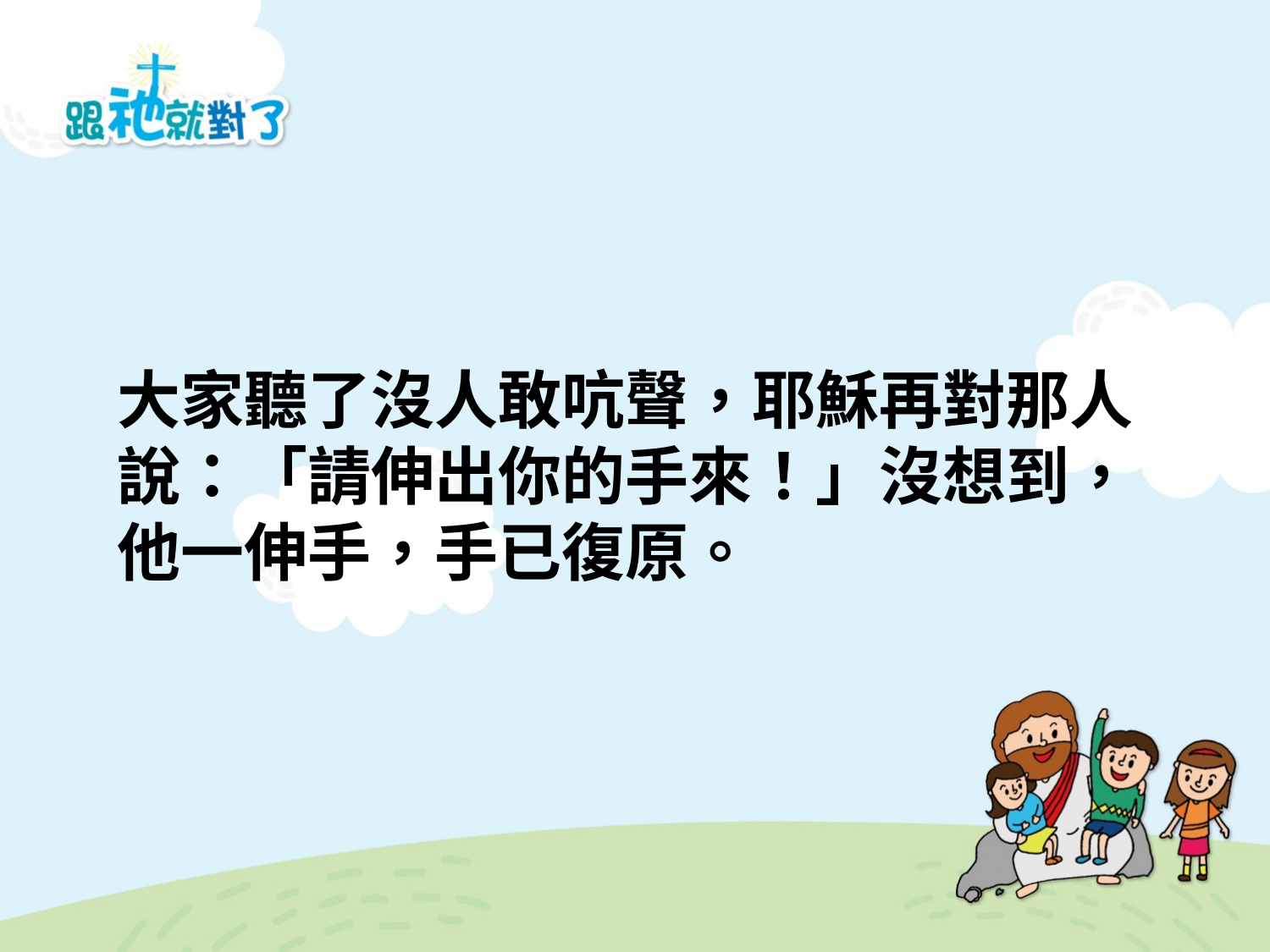

大家聽了沒人敢吭聲，耶穌再對那人說：「請伸出你的手來！」沒想到，他一伸手，手已復原。